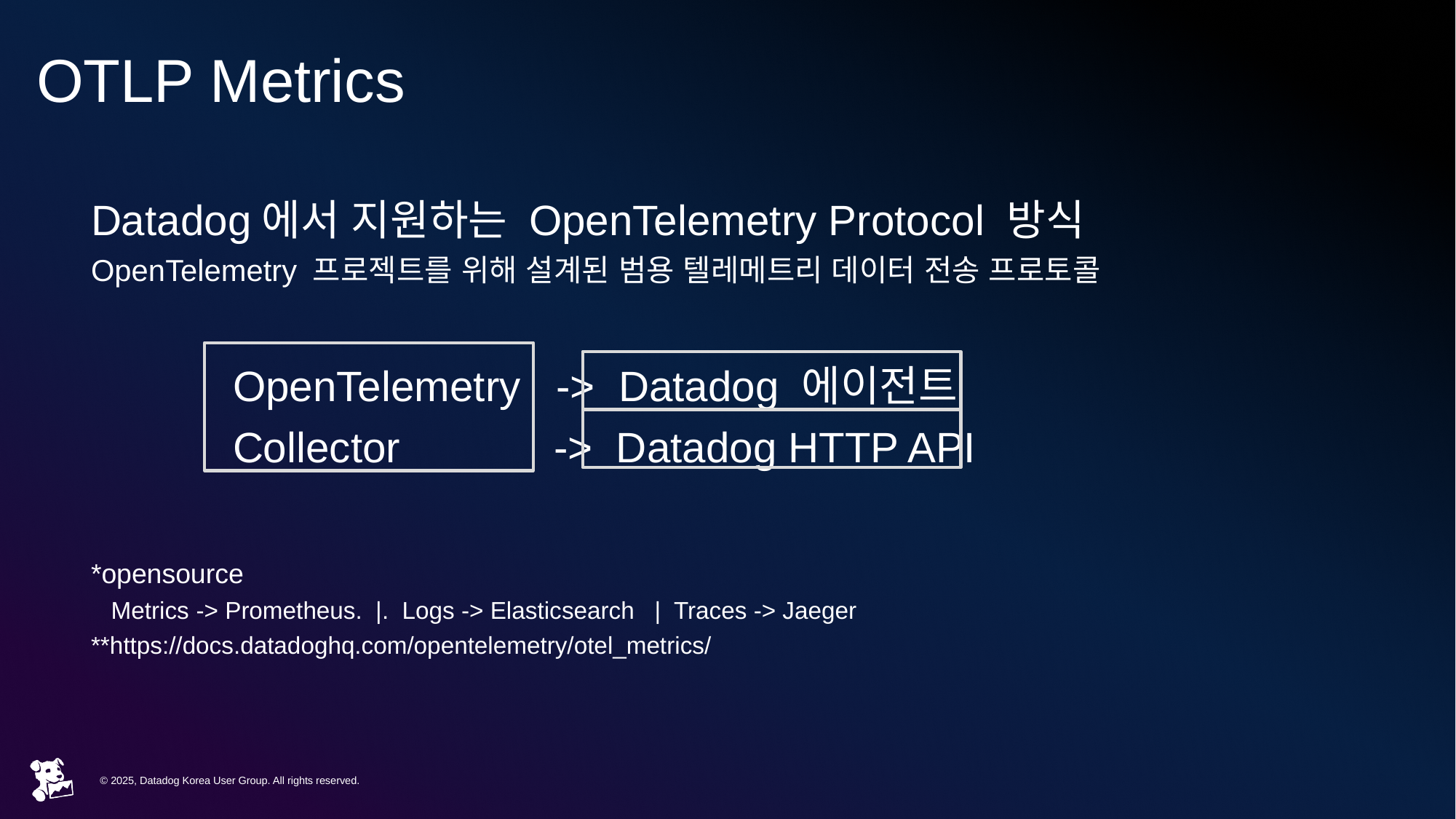

# OTLP Metrics
Datadog에서 지원하는 OpenTelemetry Protocol 방식
OpenTelemetry 프로젝트를 위해 설계된 범용 텔레메트리 데이터 전송 프로토콜

            OpenTelemetry   ->  Datadog 에이전트
            Collector             ->  Datadog HTTP API

*opensource
   Metrics -> Prometheus.  |.  Logs -> Elasticsearch   |  Traces -> Jaeger
**https://docs.datadoghq.com/opentelemetry/otel_metrics/